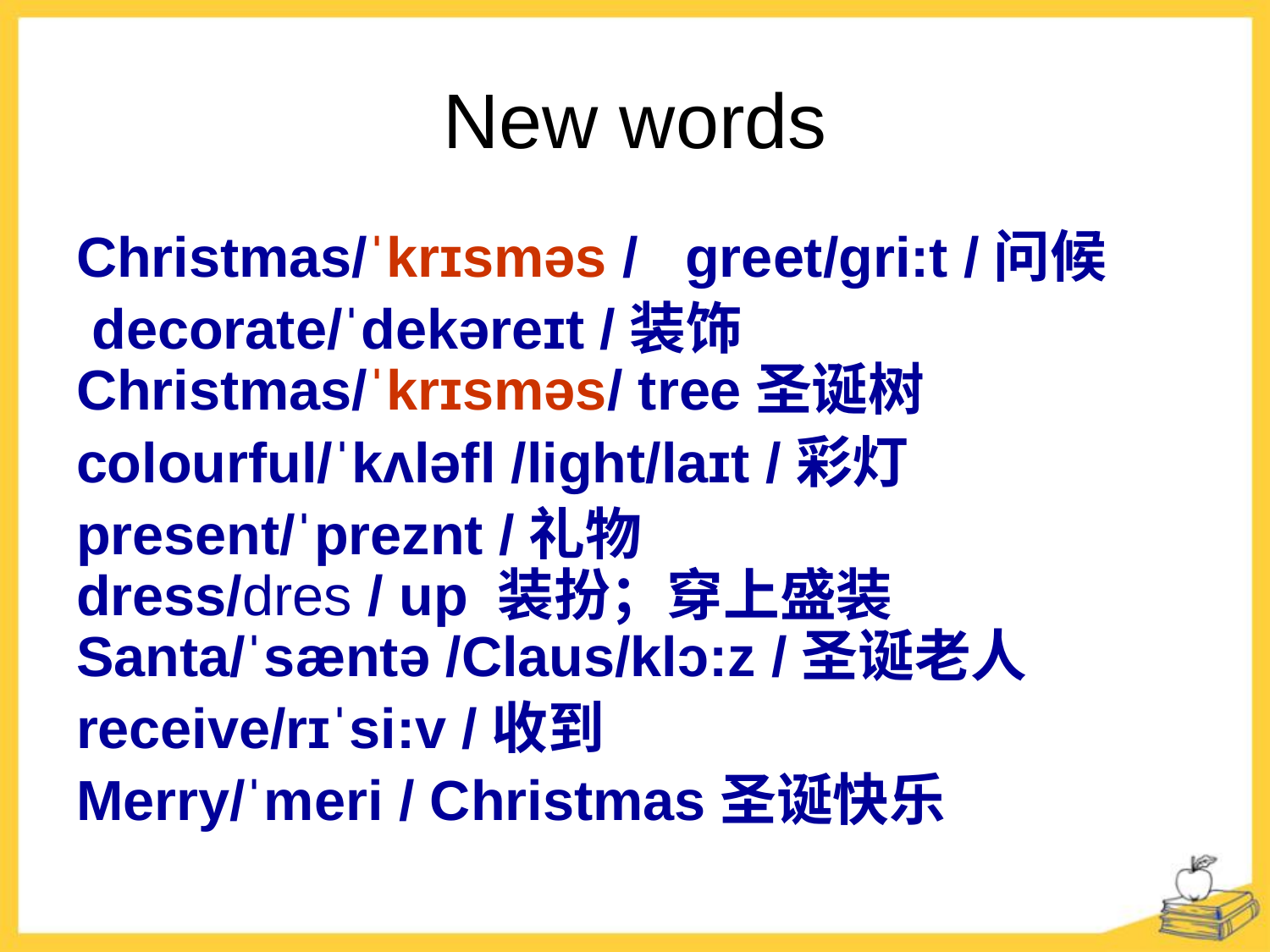

# New words
Christmas/ˈkrɪsməs /   greet/gri:t /问候
 decorate/ˈdekəreɪt /装饰
Christmas/ˈkrɪsməs/ tree圣诞树
colourful/ˈkʌləfl /light/laɪt /彩灯
present/ˈpreznt /礼物
dress/dres / up 装扮；穿上盛装
Santa/ˈsæntə /Claus/klɔ:z /圣诞老人
receive/rɪˈsi:v /收到
Merry/ˈmeri / Christmas圣诞快乐